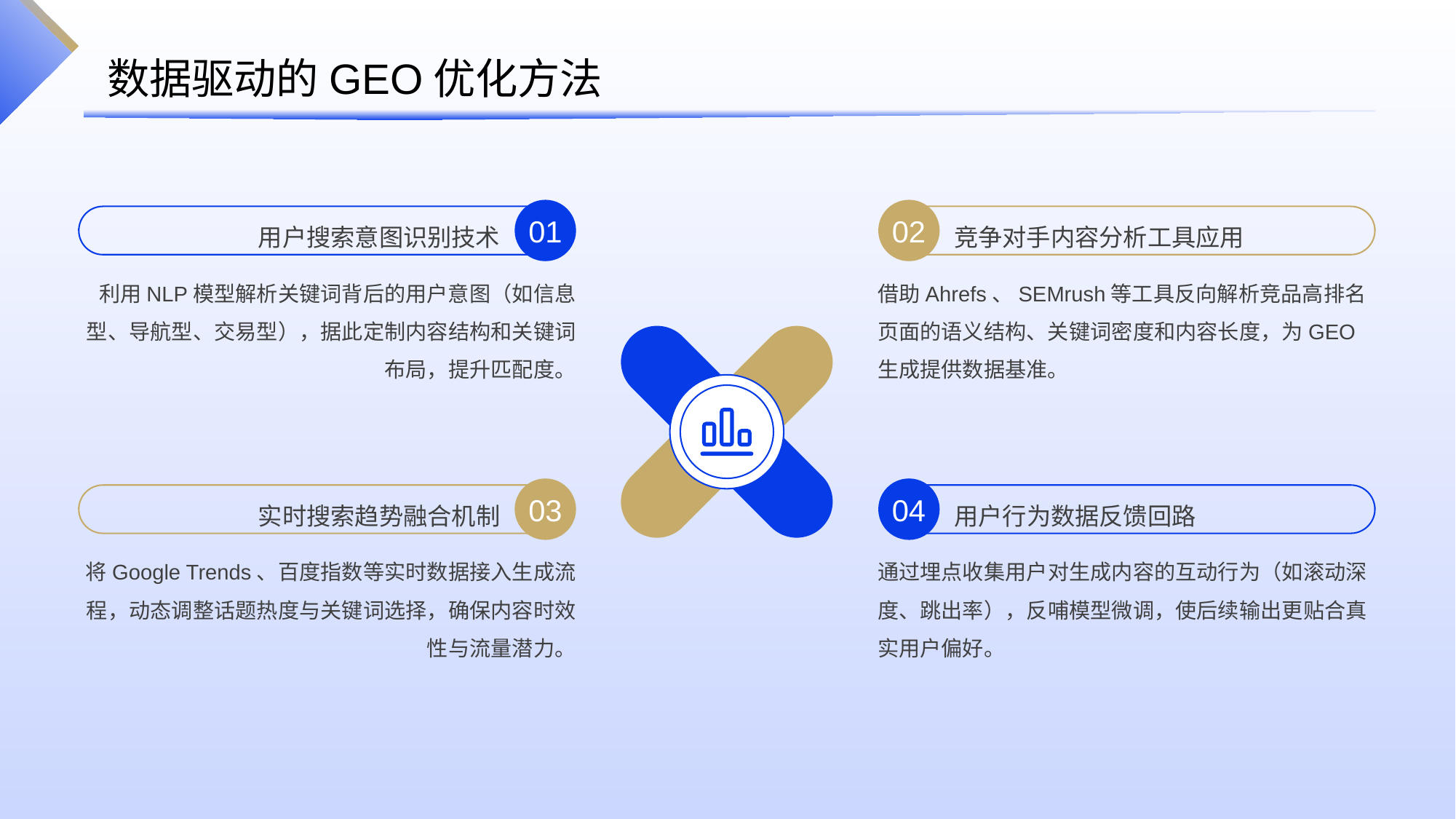

数据驱动的GEO优化方法

01
02
用户搜索意图识别技术
竞争对手内容分析工具应用
利用NLP模型解析关键词背后的用户意图（如信息型、导航型、交易型），据此定制内容结构和关键词布局，提升匹配度。
借助Ahrefs、SEMrush等工具反向解析竞品高排名页面的语义结构、关键词密度和内容长度，为GEO生成提供数据基准。

03
04
实时搜索趋势融合机制
用户行为数据反馈回路
将Google Trends、百度指数等实时数据接入生成流程，动态调整话题热度与关键词选择，确保内容时效性与流量潜力。
通过埋点收集用户对生成内容的互动行为（如滚动深度、跳出率），反哺模型微调，使后续输出更贴合真实用户偏好。